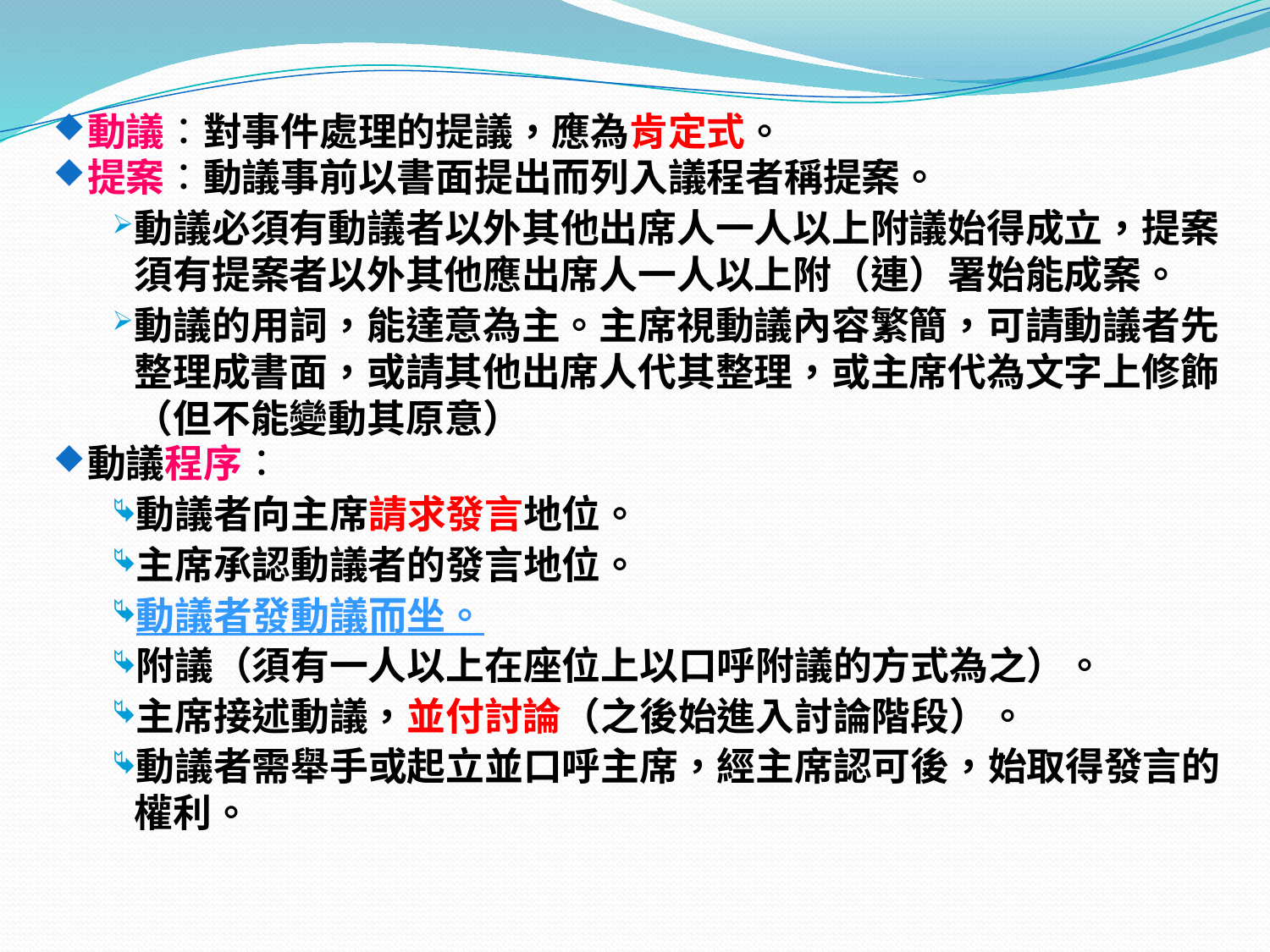

動議：對事件處理的提議，應為肯定式。
提案：動議事前以書面提出而列入議程者稱提案。
動議必須有動議者以外其他出席人一人以上附議始得成立，提案須有提案者以外其他應出席人一人以上附（連）署始能成案。
動議的用詞，能達意為主。主席視動議內容繁簡，可請動議者先整理成書面，或請其他出席人代其整理，或主席代為文字上修飾（但不能變動其原意）
動議程序：
動議者向主席請求發言地位。
主席承認動議者的發言地位。
動議者發動議而坐。
附議（須有一人以上在座位上以口呼附議的方式為之）。
主席接述動議，並付討論（之後始進入討論階段）。
動議者需舉手或起立並口呼主席，經主席認可後，始取得發言的權利。